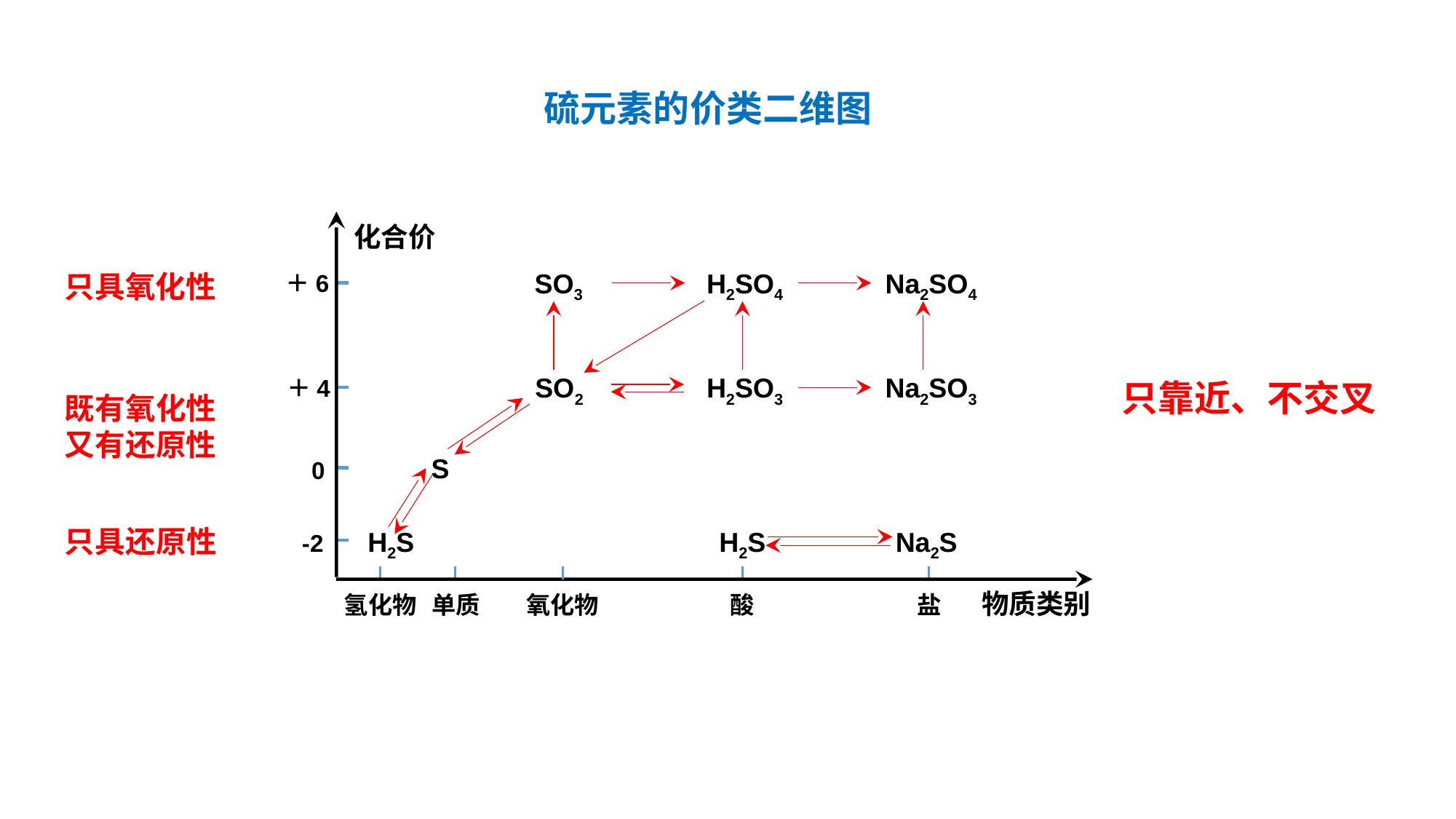

硫元素的价类二维图

＋6
＋4
0
-2
物质类别
氢化物
单质
氧化物
酸
盐
化合价
只具氧化性
SO3
H2SO4
Na2SO4
只靠近、不交叉
SO2
H2SO3
Na2SO3
既有氧化性又有还原性
S
只具还原性
H2S
H2S
Na2S